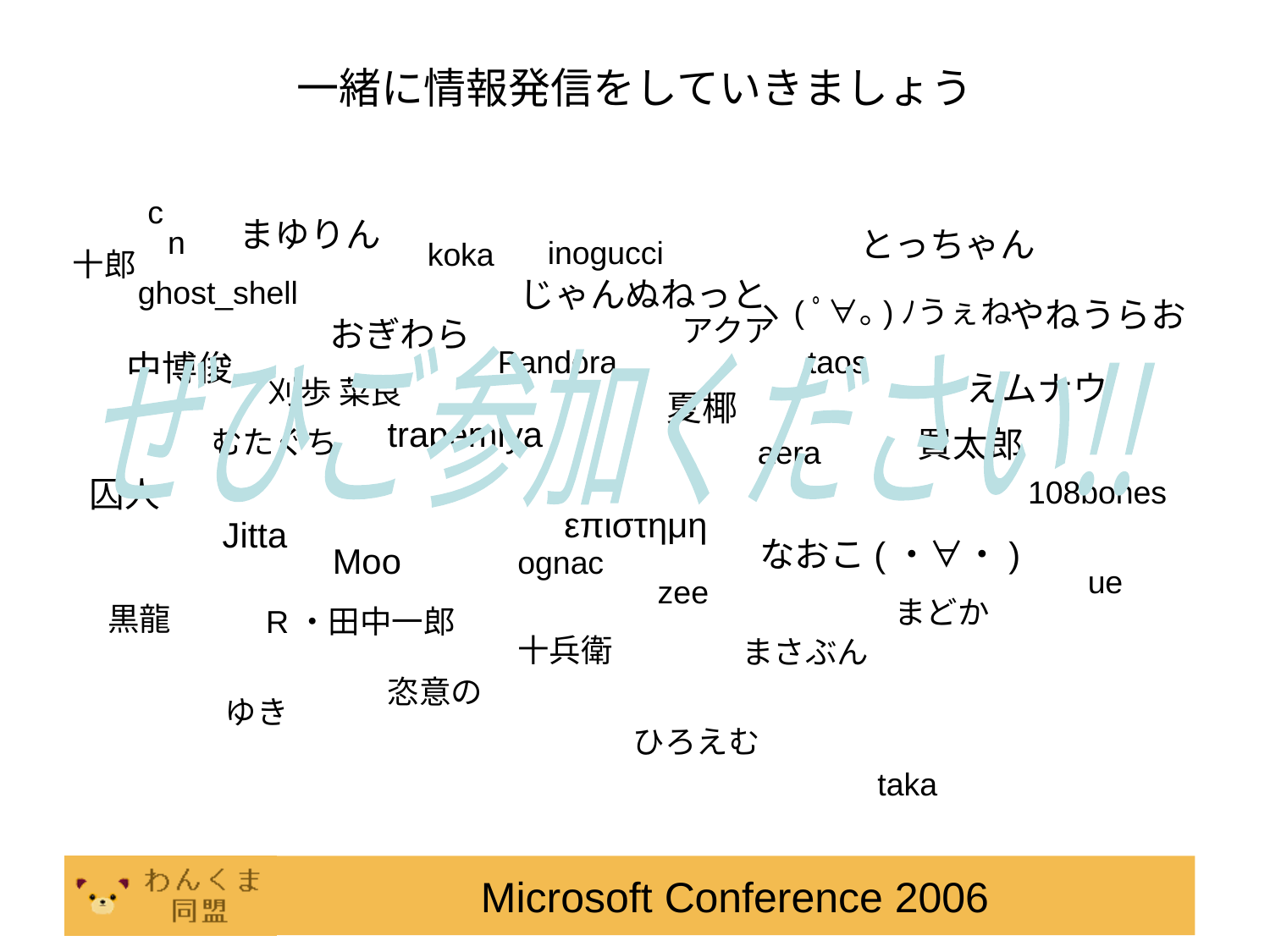

# 一緒に情報発信をしていきましょう
c
まゆりん
n
とっちゃん
inogucci
koka
十郎
ghost_shell
じゃんぬねっと
ヽ(ﾟ∀｡)ﾉうぇね
やねうらお
アクア
おぎわら
Pandora
taos
中博俊
ぜひご参加ください!!
えムナウ
刈歩 菜良
夏椰
trapemiya
むたぐち
買太郎
aera
囚人
108bones
επιστημη
Jitta
なおこ(・∀・)
Moo
ognac
ue
zee
まどか
黒龍
R・田中一郎
十兵衛
まさぶん
恣意の
ゆき
ひろえむ
taka